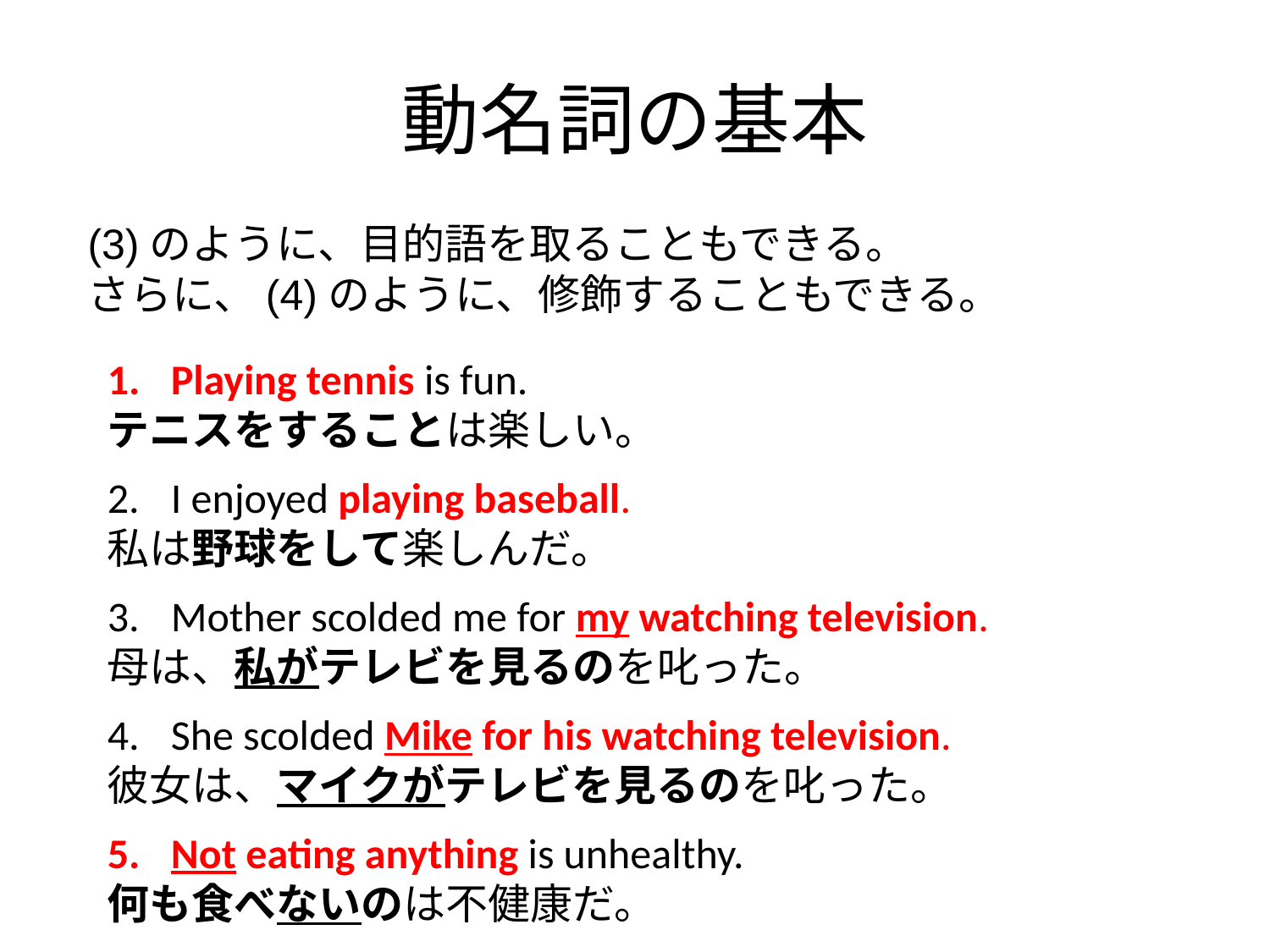

# 動名詞の基本
(3)のように、目的語を取ることもできる。
さらに、(4)のように、修飾することもできる。
Playing tennis is fun.
テニスをすることは楽しい。

I enjoyed playing baseball.
私は野球をして楽しんだ。

Mother scolded me for my watching television.
母は、私がテレビを見るのを叱った。

She scolded Mike for his watching television.
彼女は、マイクがテレビを見るのを叱った。

Not eating anything is unhealthy.
何も食べないのは不健康だ。